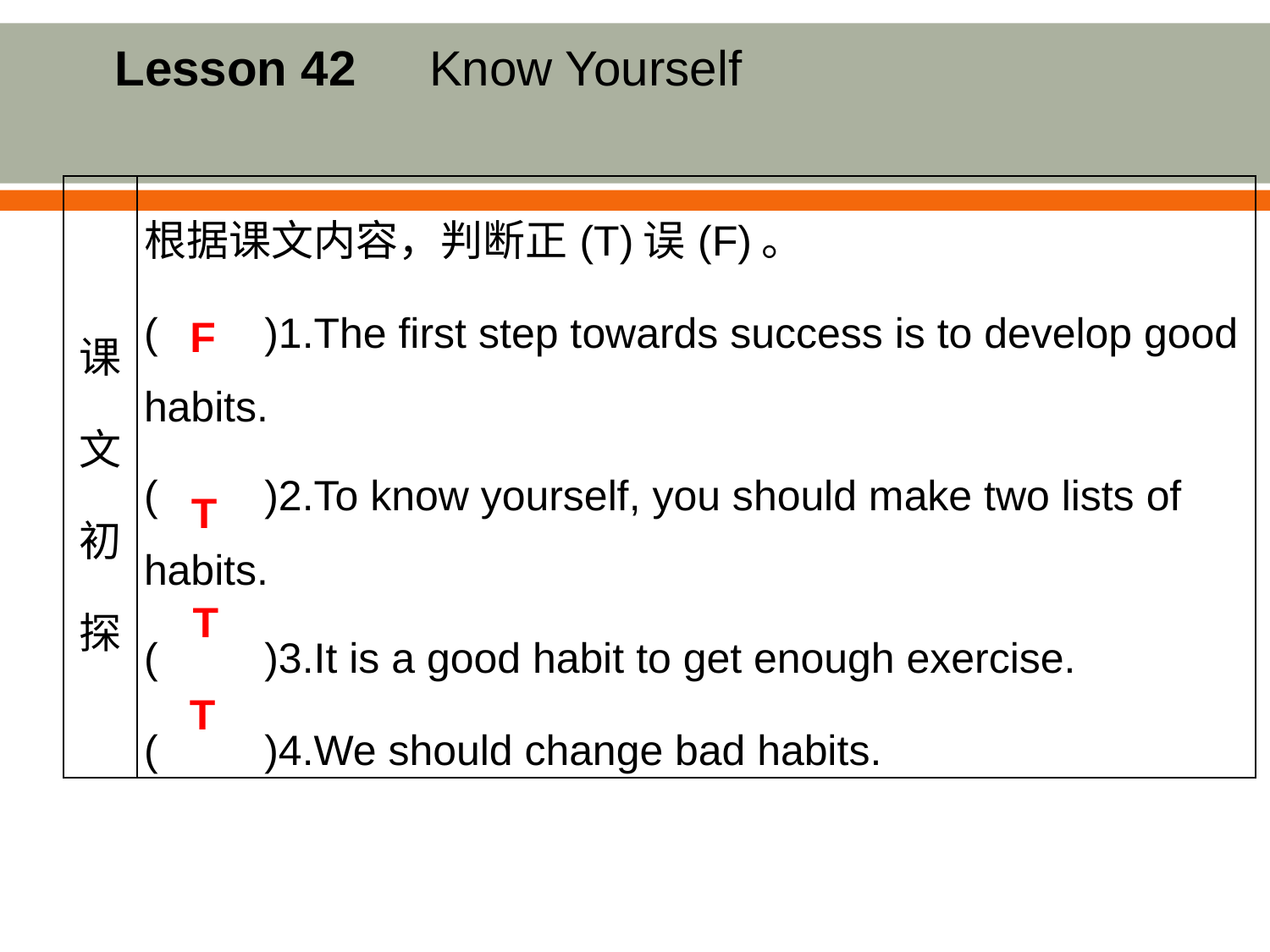

Lesson 42　Know Yourself
| 课文初探 | 根据课文内容，判断正(T)误(F)。 (　　)1.The first step towards success is to develop good habits. (　　)2.To know yourself, you should make two lists of habits. (　　)3.It is a good habit to get enough exercise. (　　)4.We should change bad habits. |
| --- | --- |
F
T
T
T